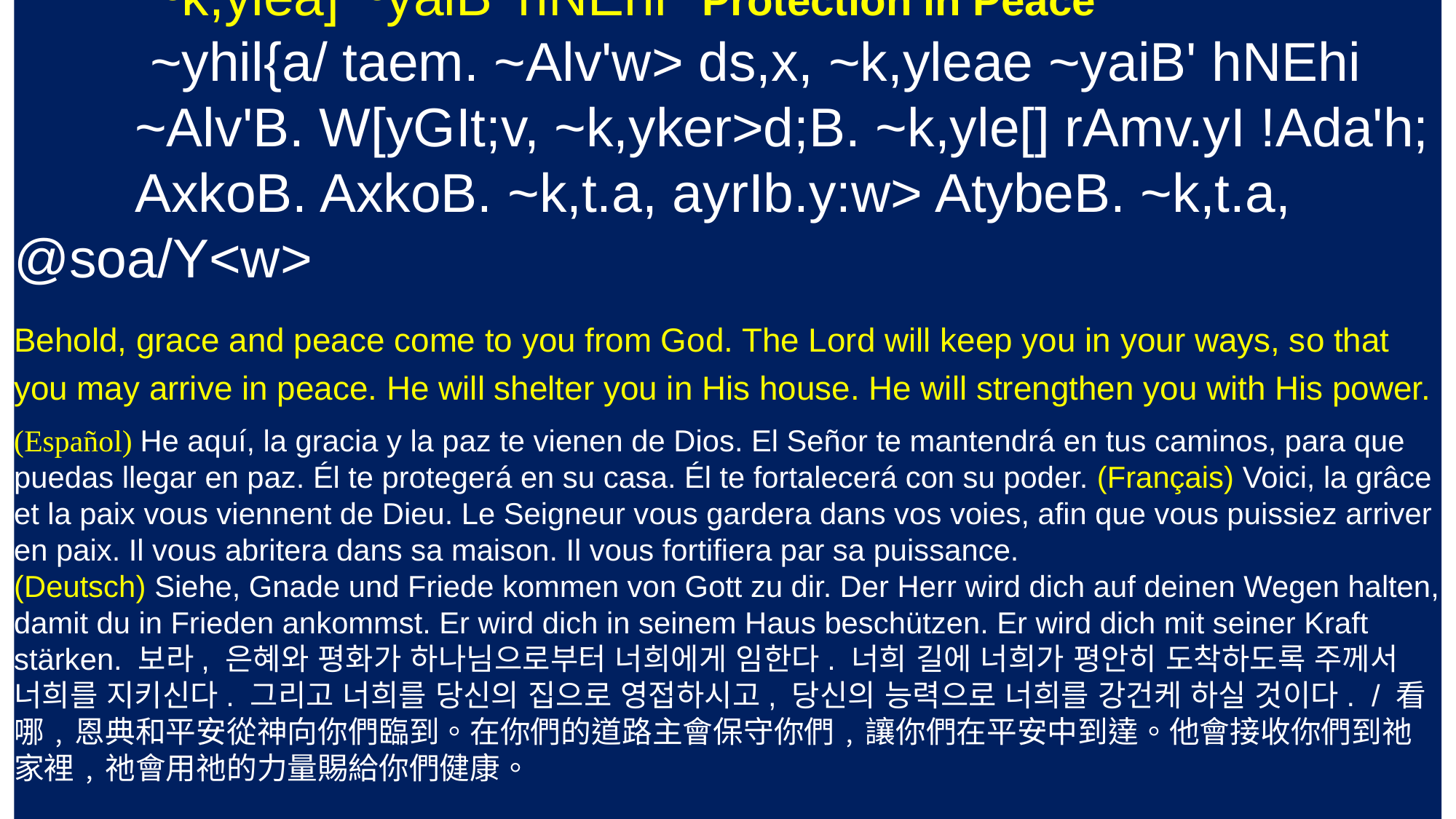

~k,ylea] ~yaiB' hNEhi    Protection in Peace
         ~yhil{a/ taem. ~Alv'w> ds,x, ~k,yleae ~yaiB' hNEhi
        ~Alv'B. W[yGIt;v, ~k,yker>d;B. ~k,yle[] rAmv.yI !Ada'h;
        AxkoB. AxkoB. ~k,t.a, ayrIb.y:w> AtybeB. ~k,t.a, @soa/Y<w>

Behold, grace and peace come to you from God. The Lord will keep you in your ways, so that you may arrive in peace. He will shelter you in His house. He will strengthen you with His power.

(Español) He aquí, la gracia y la paz te vienen de Dios. El Señor te mantendrá en tus caminos, para que puedas llegar en paz. Él te protegerá en su casa. Él te fortalecerá con su poder. (Français) Voici, la grâce et la paix vous viennent de Dieu. Le Seigneur vous gardera dans vos voies, afin que vous puissiez arriver en paix. Il vous abritera dans sa maison. Il vous fortifiera par sa puissance.
(Deutsch) Siehe, Gnade und Friede kommen von Gott zu dir. Der Herr wird dich auf deinen Wegen halten, damit du in Frieden ankommst. Er wird dich in seinem Haus beschützen. Er wird dich mit seiner Kraft stärken. 보라, 은혜와 평화가 하나님으로부터 너희에게 임한다. 너희 길에 너희가 평안히 도착하도록 주께서 너희를 지키신다. 그리고 너희를 당신의 집으로 영접하시고, 당신의 능력으로 너희를 강건케 하실 것이다.  / 看哪﹐恩典和平安從神向你們臨到。在你們的道路主會保守你們﹐讓你們在平安中到達。他會接收你們到祂家裡﹐祂會用祂的力量賜給你們健康。